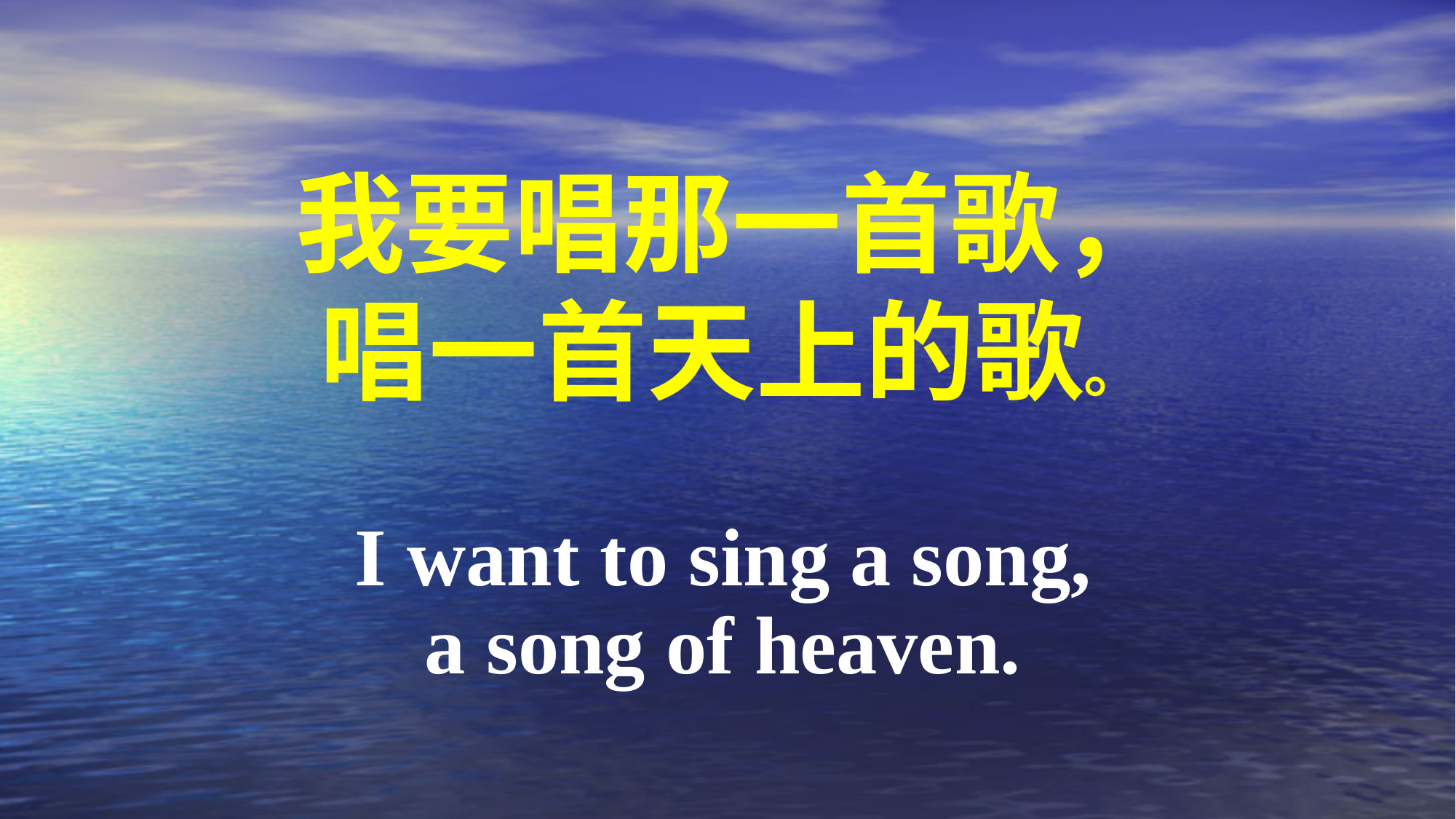

我要唱那一首歌，
唱一首天上的歌。
I want to sing a song,
a song of heaven.